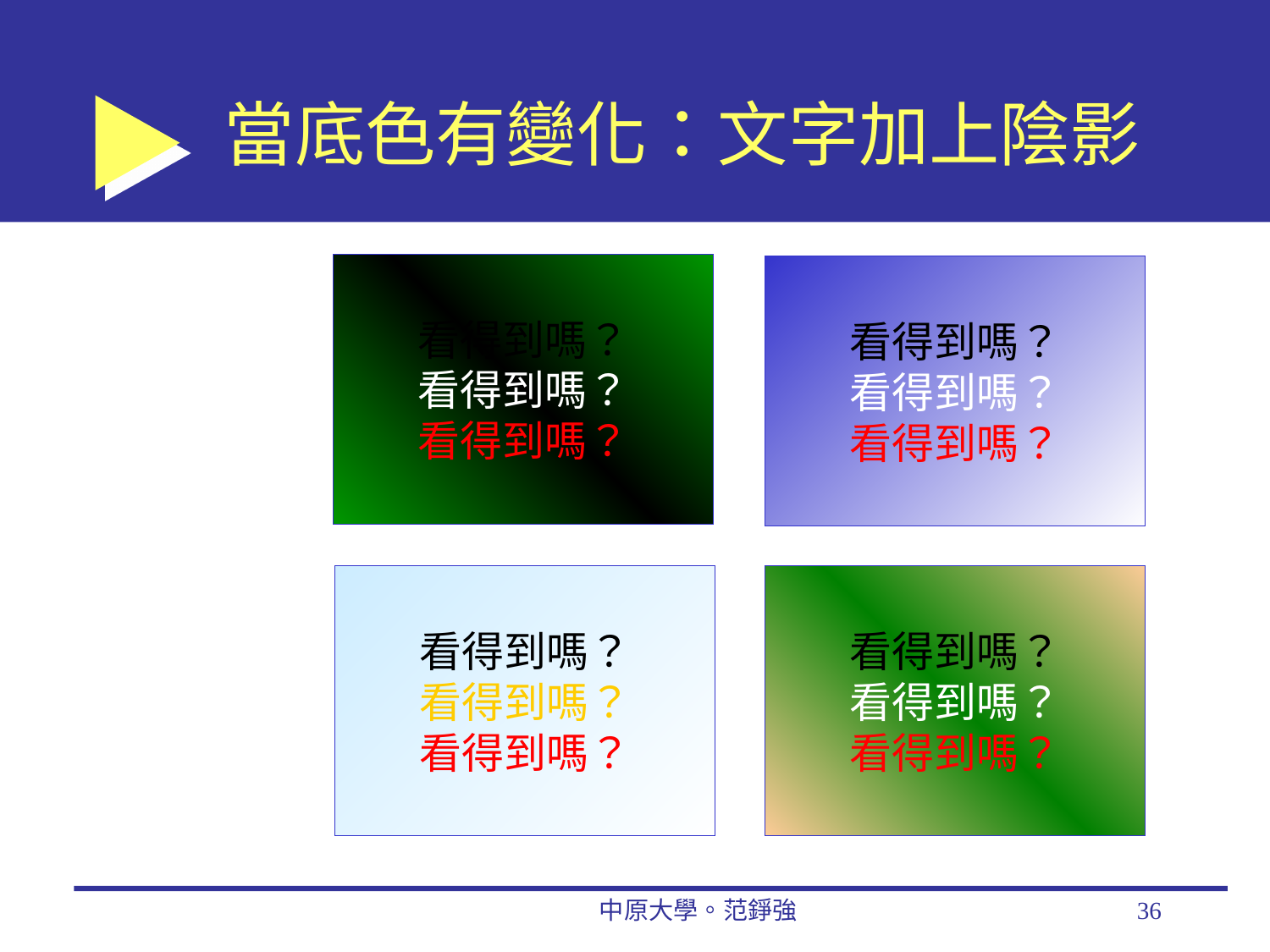

# 當底色有變化：文字加上陰影
看得到嗎？
看得到嗎？
看得到嗎？
看得到嗎？
看得到嗎？
看得到嗎？
看得到嗎？
看得到嗎？
看得到嗎？
看得到嗎？
看得到嗎？
看得到嗎？
中原大學。范錚強
36